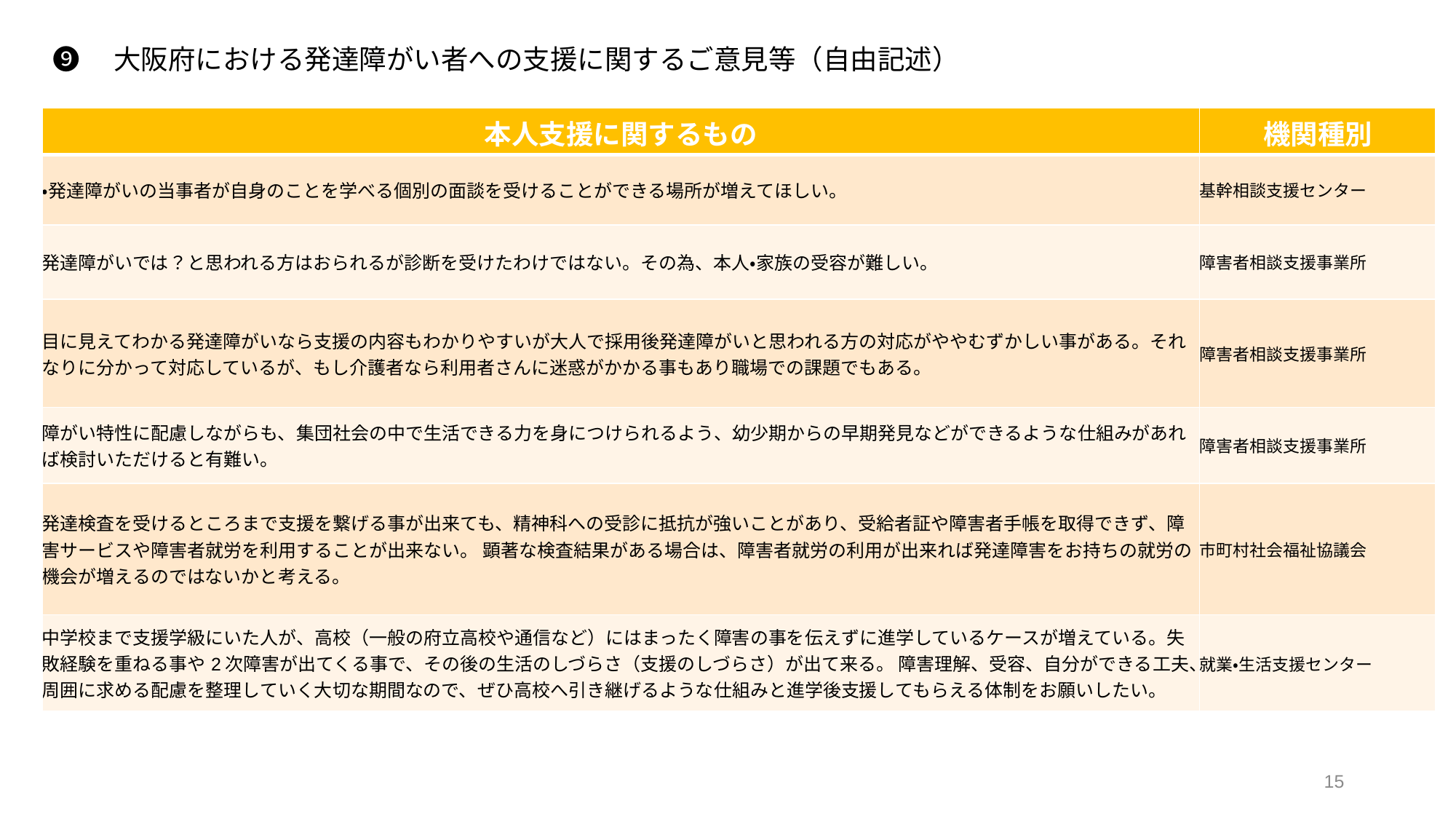

❾　大阪府における発達障がい者への支援に関するご意見等（自由記述）
| 本人支援に関するもの | 機関種別 |
| --- | --- |
| ・発達障がいの当事者が自身のことを学べる個別の面談を受けることができる場所が増えてほしい。 | 基幹相談支援センター |
| 発達障がいでは？と思われる方はおられるが診断を受けたわけではない。その為、本人・家族の受容が難しい。 | 障害者相談支援事業所 |
| 目に見えてわかる発達障がいなら支援の内容もわかりやすいが大人で採用後発達障がいと思われる方の対応がややむずかしい事がある。それなりに分かって対応しているが、もし介護者なら利用者さんに迷惑がかかる事もあり職場での課題でもある。 | 障害者相談支援事業所 |
| 障がい特性に配慮しながらも、集団社会の中で生活できる力を身につけられるよう、幼少期からの早期発見などができるような仕組みがあれば検討いただけると有難い。 | 障害者相談支援事業所 |
| 発達検査を受けるところまで支援を繋げる事が出来ても、精神科への受診に抵抗が強いことがあり、受給者証や障害者手帳を取得できず、障害サービスや障害者就労を利用することが出来ない。 顕著な検査結果がある場合は、障害者就労の利用が出来れば発達障害をお持ちの就労の機会が増えるのではないかと考える。 | 市町村社会福祉協議会 |
| 中学校まで支援学級にいた人が、高校（一般の府立高校や通信など）にはまったく障害の事を伝えずに進学しているケースが増えている。失敗経験を重ねる事や2次障害が出てくる事で、その後の生活のしづらさ（支援のしづらさ）が出て来る。 障害理解、受容、自分ができる工夫、周囲に求める配慮を整理していく大切な期間なので、ぜひ高校へ引き継げるような仕組みと進学後支援してもらえる体制をお願いしたい。 | 就業・生活支援センター |
15